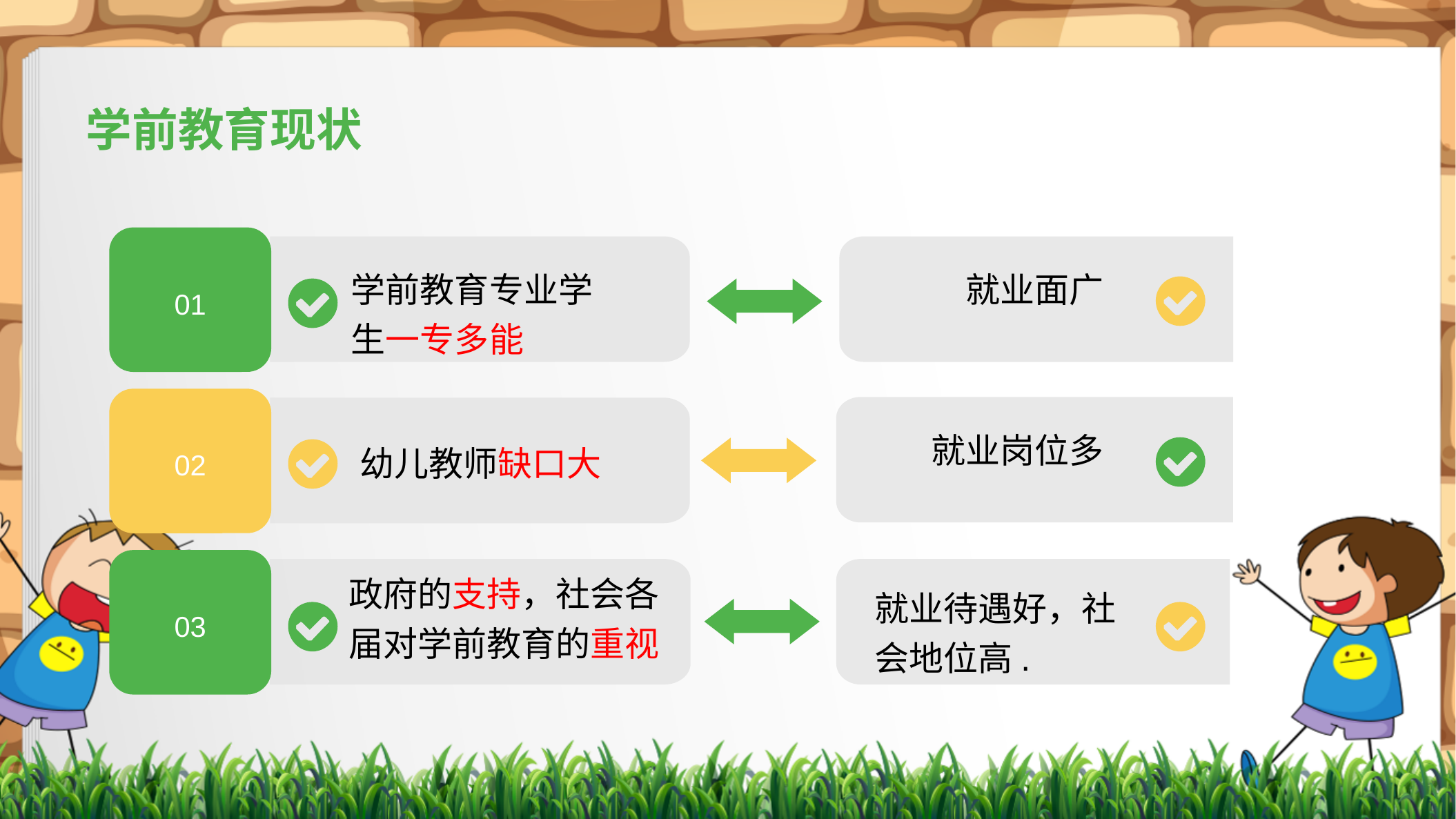

学前教育现状
01

学前教育专业学生一专多能
就业面广

02

就业岗位多
幼儿教师缺口大

03

政府的支持，社会各届对学前教育的重视
就业待遇好，社会地位高.